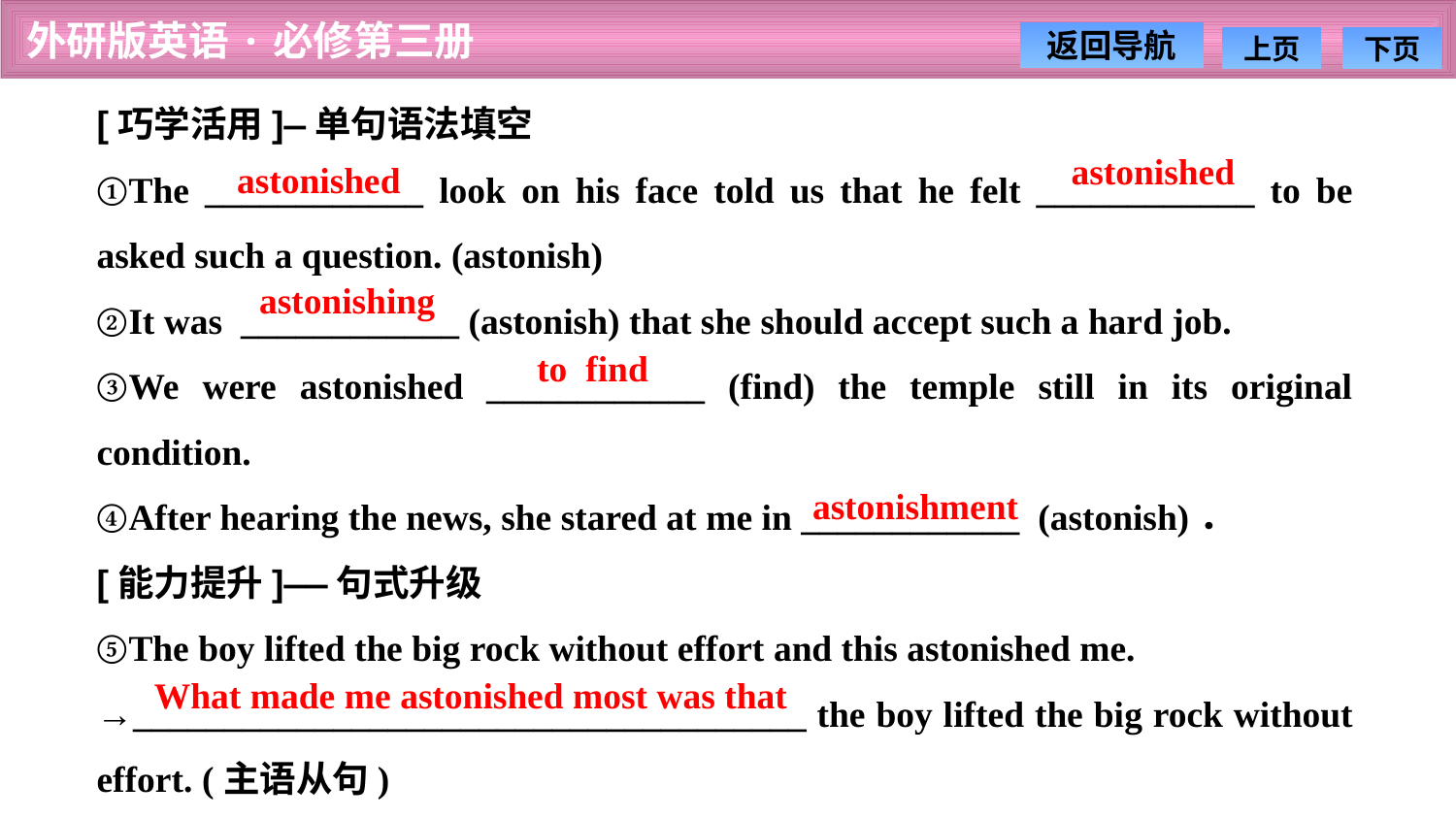

[巧学活用]—单句语法填空
①The ____________ look on his face told us that he felt ____________ to be asked such a question. (astonish)
②It was  ____________ (astonish) that she should accept such a hard job.
③We were astonished ____________ (find) the temple still in its original condition.
④After hearing the news, she stared at me in ____________  (astonish)．
[能力提升]——句式升级
⑤The boy lifted the big rock without effort and this astonished me.
→_____________________________________ the boy lifted the big rock without effort. (主语从句)
astonished
astonished
astonishing
to  find
astonishment
What made me astonished most was that